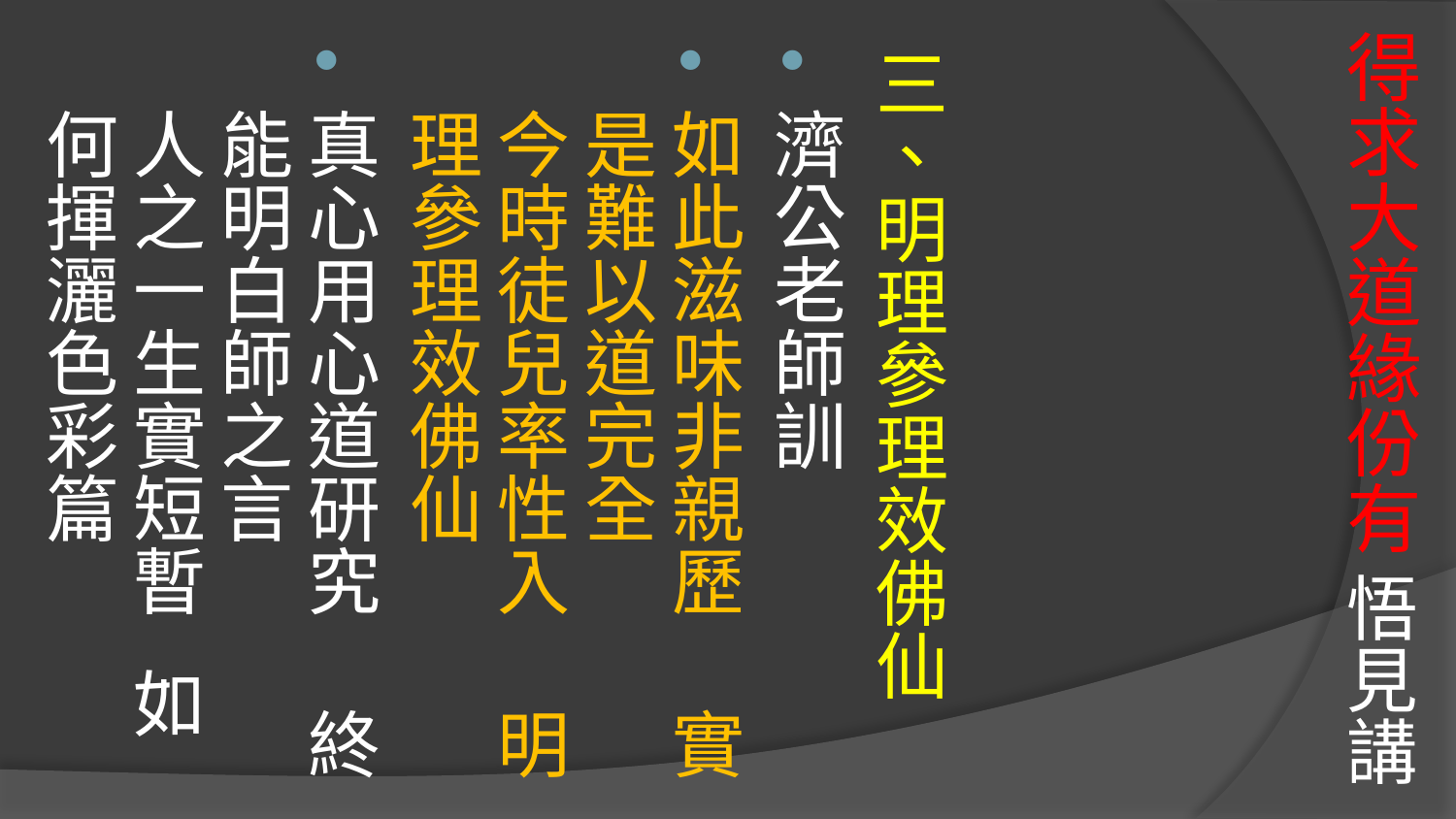

# 得求大道緣份有 悟見講
三、明理參理效佛仙
濟公老師訓
如此滋味非親歷　 實是難以道完全 
今時徒兒率性入　 明理參理效佛仙
真心用心道研究　 終能明白師之言
人之一生實短暫   如何揮灑色彩篇